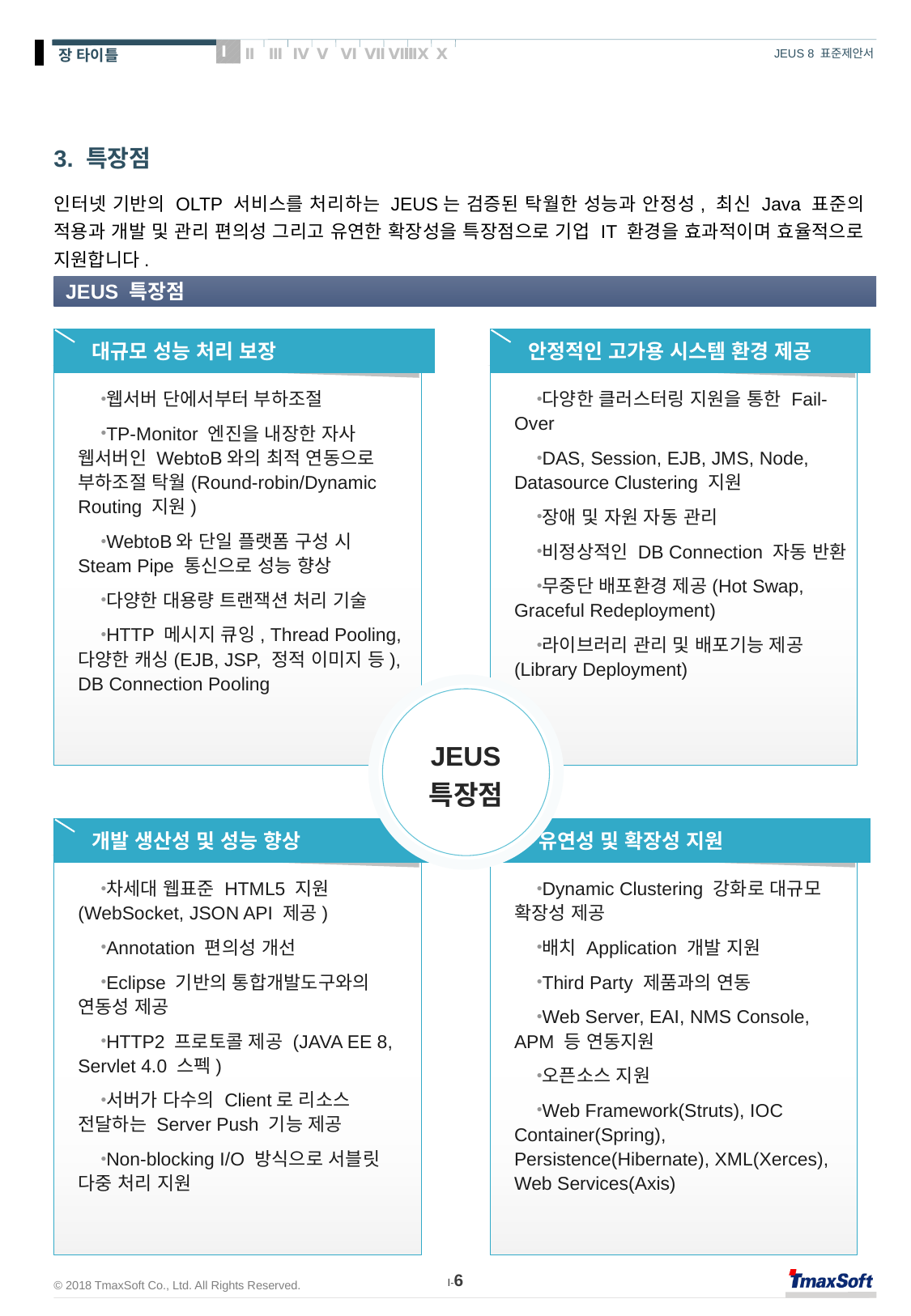

# 3. 특장점
인터넷 기반의 OLTP 서비스를 처리하는 JEUS는 검증된 탁월한 성능과 안정성, 최신 Java 표준의 적용과 개발 및 관리 편의성 그리고 유연한 확장성을 특장점으로 기업 IT 환경을 효과적이며 효율적으로 지원합니다.
JEUS 특장점
대규모 성능 처리 보장

안정적인 고가용 시스템 환경 제공

웹서버 단에서부터 부하조절
TP-Monitor 엔진을 내장한 자사 웹서버인 WebtoB와의 최적 연동으로 부하조절 탁월(Round-robin/Dynamic Routing 지원)
WebtoB와 단일 플랫폼 구성 시 Steam Pipe 통신으로 성능 향상
다양한 대용량 트랜잭션 처리 기술
HTTP 메시지 큐잉, Thread Pooling, 다양한 캐싱(EJB, JSP, 정적 이미지 등), DB Connection Pooling

다양한 클러스터링 지원을 통한 Fail-Over
DAS, Session, EJB, JMS, Node, Datasource Clustering 지원
장애 및 자원 자동 관리
비정상적인 DB Connection 자동 반환
무중단 배포환경 제공(Hot Swap, Graceful Redeployment)
라이브러리 관리 및 배포기능 제공(Library Deployment)

JEUS
특장점
개발 생산성 및 성능 향상

 유연성 및 확장성 지원

차세대 웹표준 HTML5 지원(WebSocket, JSON API 제공)
Annotation 편의성 개선
Eclipse 기반의 통합개발도구와의 연동성 제공
HTTP2 프로토콜 제공 (JAVA EE 8, Servlet 4.0 스펙)
서버가 다수의 Client로 리소스 전달하는 Server Push 기능 제공
Non-blocking I/O 방식으로 서블릿 다중 처리 지원

Dynamic Clustering 강화로 대규모 확장성 제공
배치 Application 개발 지원
Third Party 제품과의 연동
Web Server, EAI, NMS Console, APM 등 연동지원
오픈소스 지원
Web Framework(Struts), IOC Container(Spring), Persistence(Hibernate), XML(Xerces), Web Services(Axis)